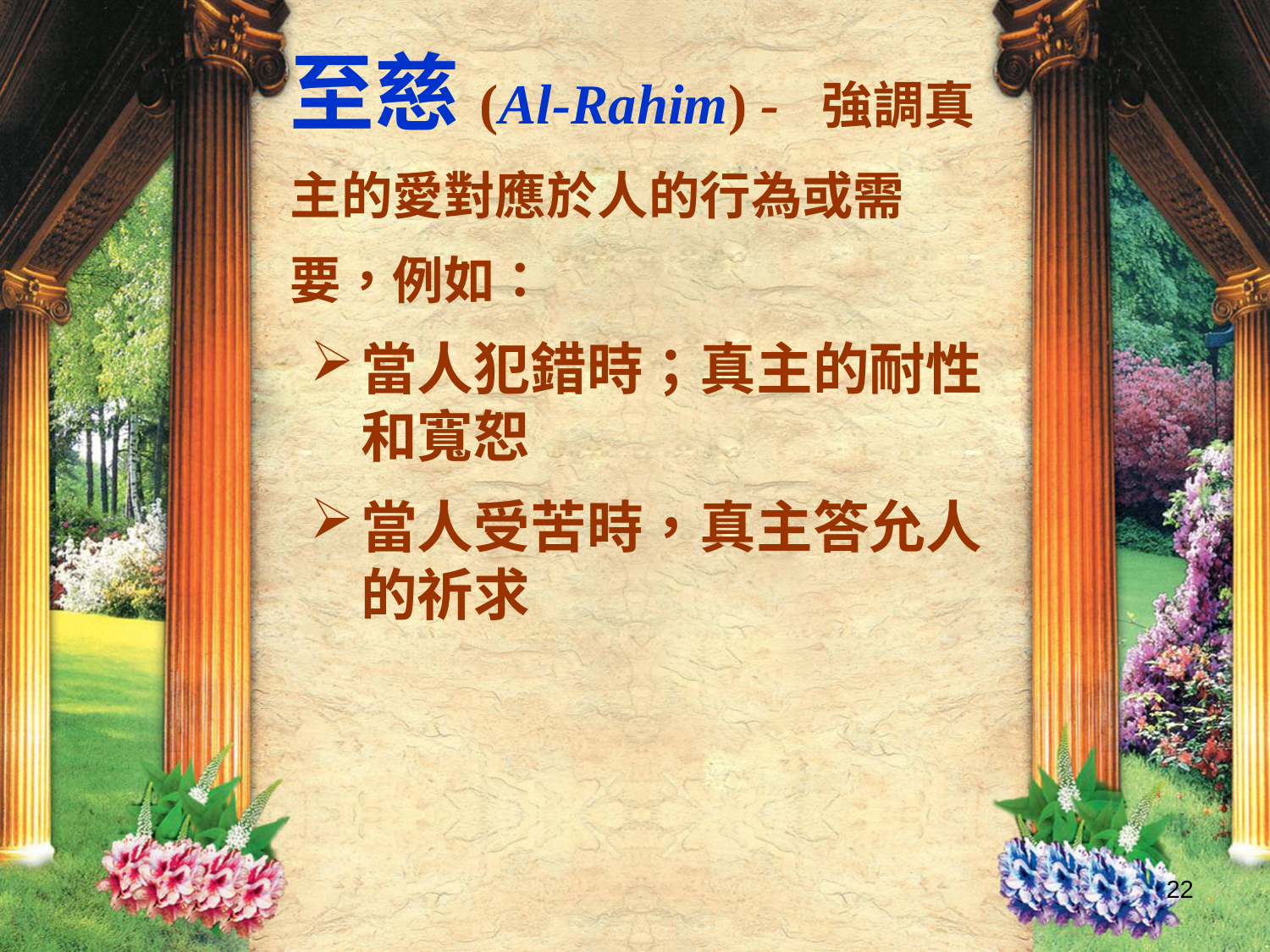

至慈(Al-Rahim) -  強調真主的愛對應於人的行為或需要，例如：
當人犯錯時；真主的耐性和寬恕
當人受苦時，真主答允人的祈求

22